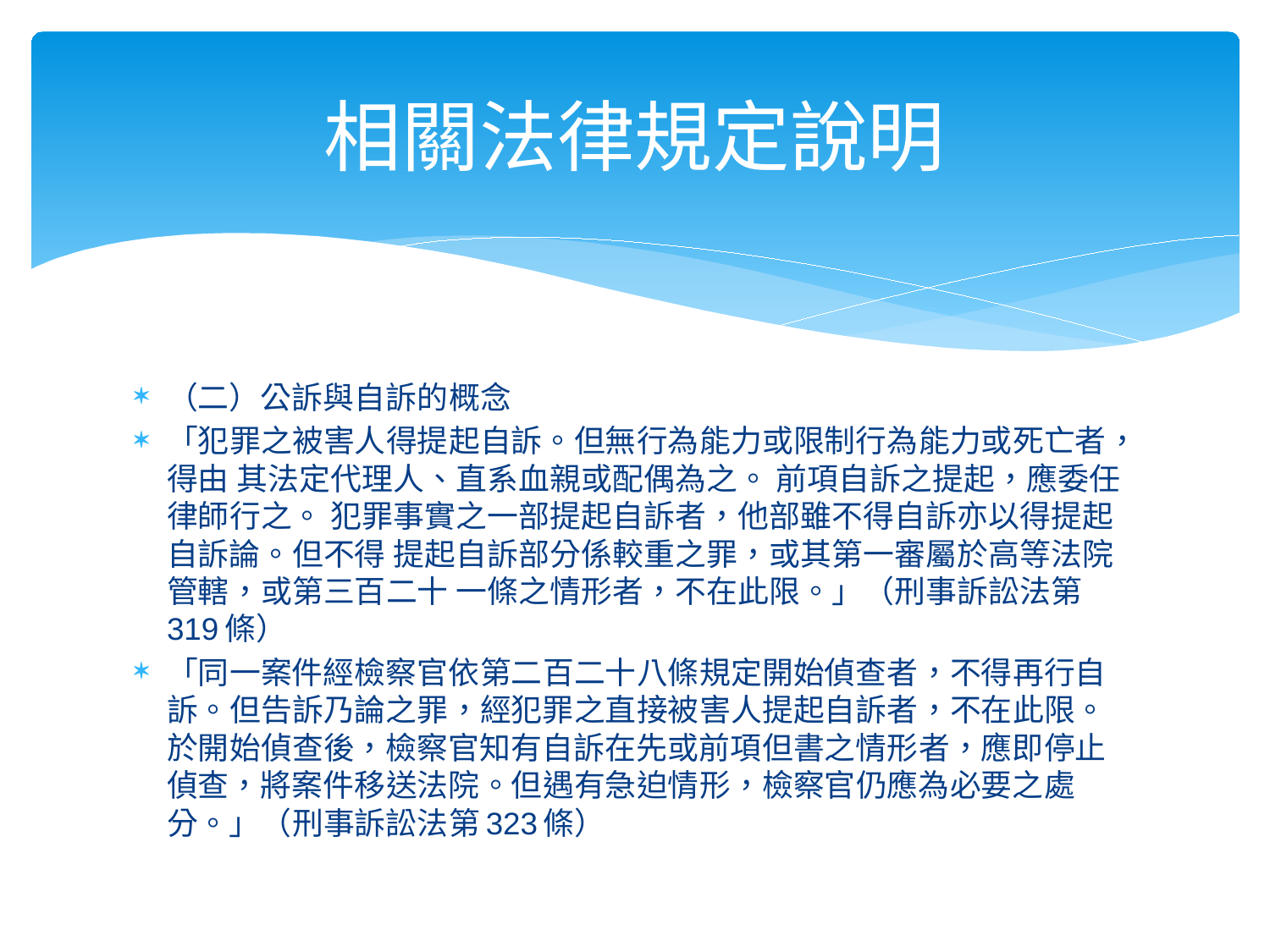

# 相關法律規定說明
（二）公訴與自訴的概念
「犯罪之被害人得提起自訴。但無行為能力或限制行為能力或死亡者，得由 其法定代理人、直系血親或配偶為之。 前項自訴之提起，應委任律師行之。 犯罪事實之一部提起自訴者，他部雖不得自訴亦以得提起自訴論。但不得 提起自訴部分係較重之罪，或其第一審屬於高等法院管轄，或第三百二十 一條之情形者，不在此限。」（刑事訴訟法第319條）
「同一案件經檢察官依第二百二十八條規定開始偵查者，不得再行自訴。但告訴乃論之罪，經犯罪之直接被害人提起自訴者，不在此限。 於開始偵查後，檢察官知有自訴在先或前項但書之情形者，應即停止偵查，將案件移送法院。但遇有急迫情形，檢察官仍應為必要之處分。」（刑事訴訟法第323條）